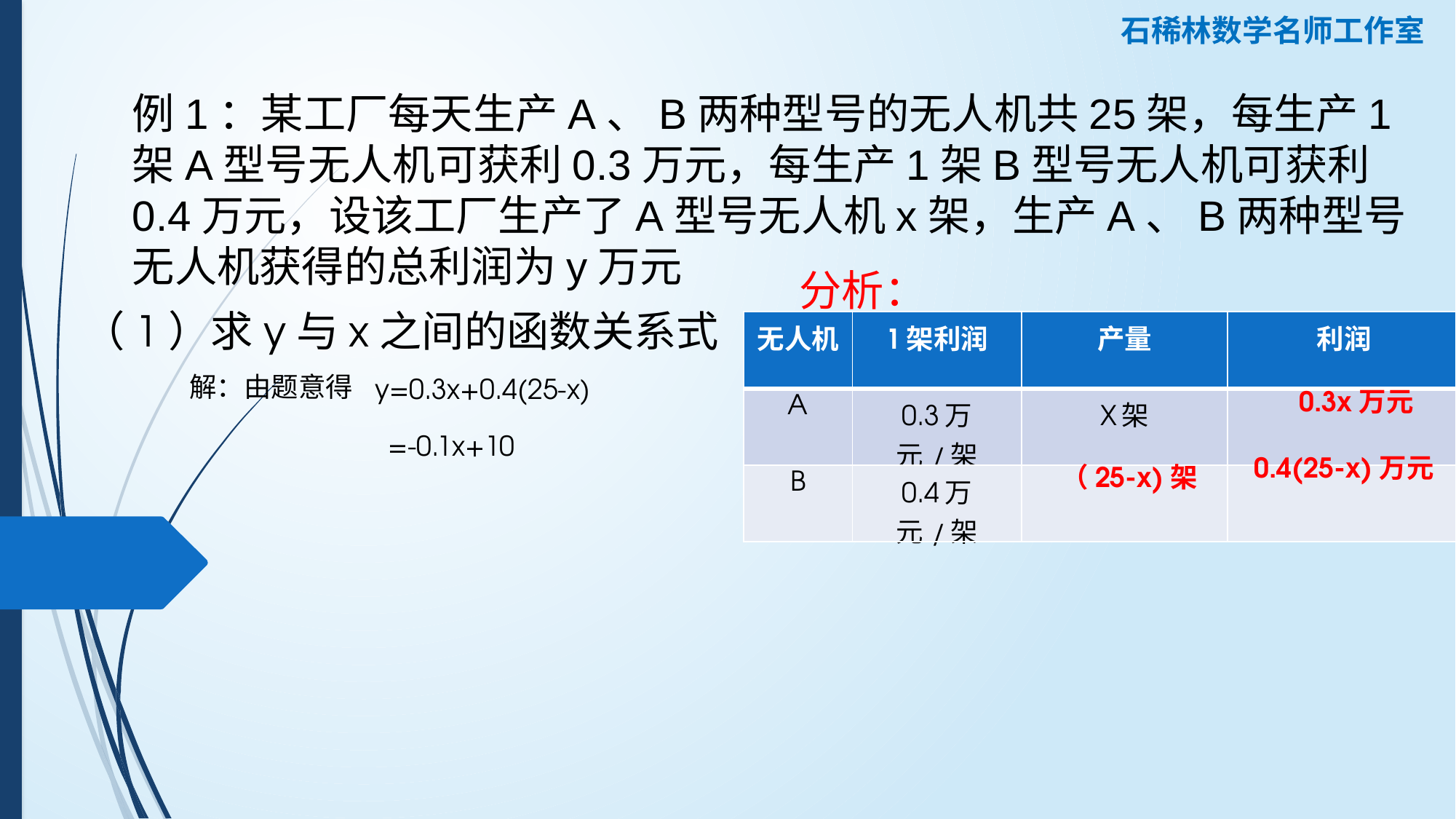

石稀林数学名师工作室
例1：某工厂每天生产A、B两种型号的无人机共25架，每生产1架A型号无人机可获利0.3万元，每生产1架B型号无人机可获利0.4万元，设该工厂生产了A型号无人机x架，生产A、B两种型号无人机获得的总利润为y万元
分析：
（1）求y与x之间的函数关系式
| 无人机 | 1架利润 | 产量 | 利润 |
| --- | --- | --- | --- |
| A | 0.3万元/架 | X架 |  |
| B | 0.4万元/架 |  |  |
解：由题意得
y=0.3x+0.4(25-x)
0.3x万元
=-0.1x+10
0.4(25-x)万元
（25-x)架